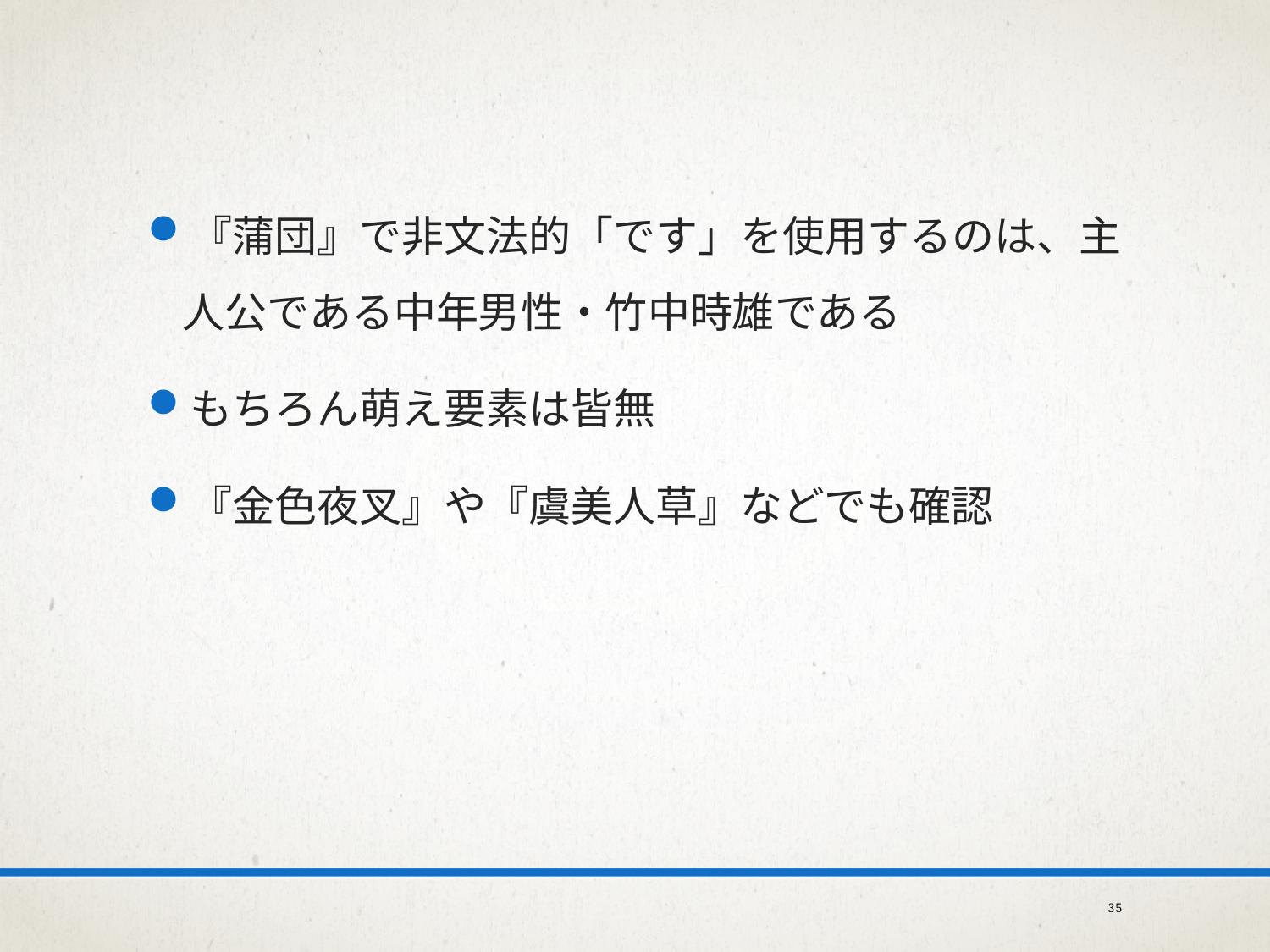

『蒲団』で非文法的「です」を使用するのは、主人公である中年男性・竹中時雄である
もちろん萌え要素は皆無
『金色夜叉』や『虞美人草』などでも確認
35